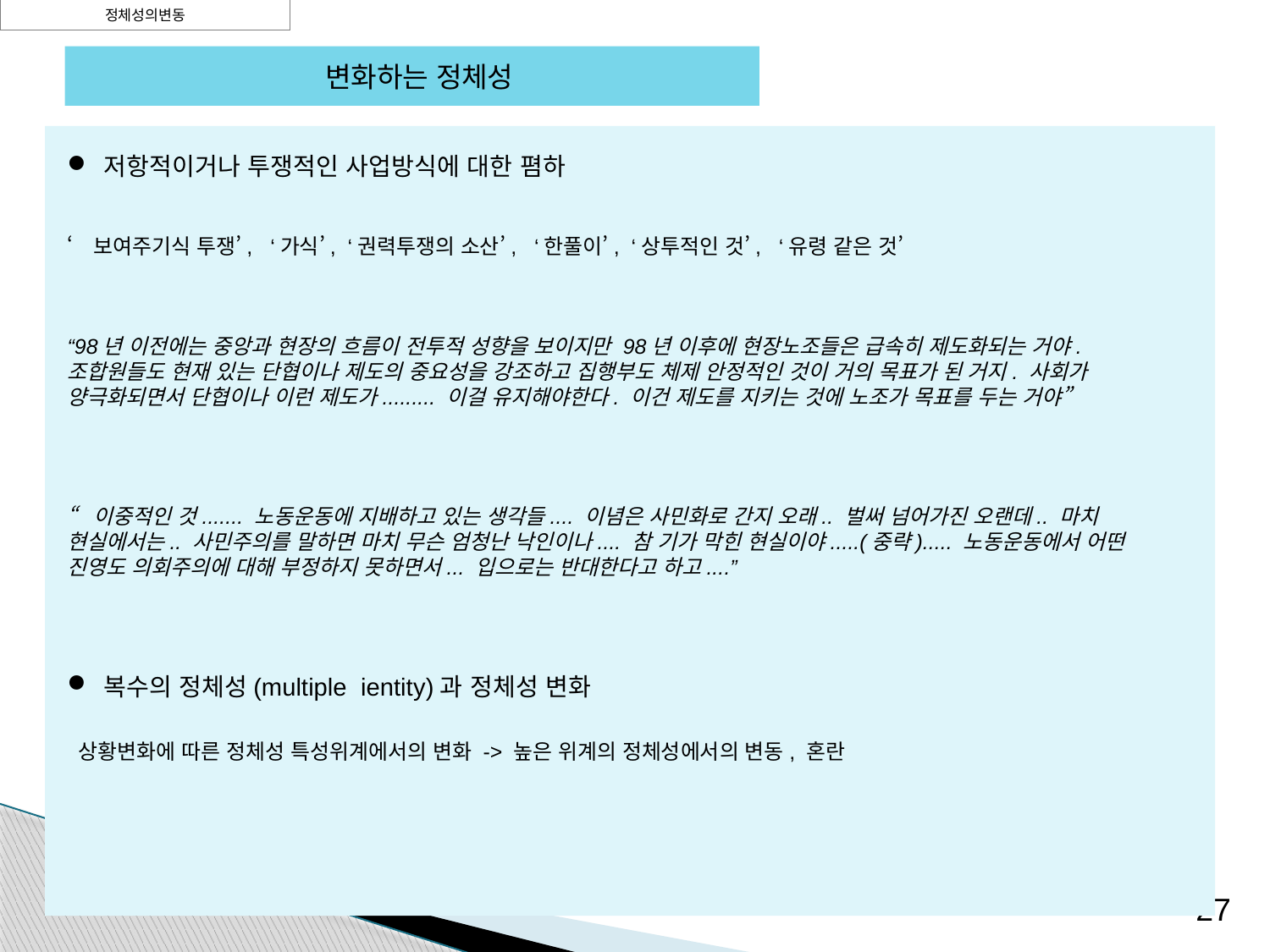

정체성의변동
 변화하는 정체성
‘
 저항적이거나 투쟁적인 사업방식에 대한 폄하
‘보여주기식 투쟁’,   ‘가식’,  ‘권력투쟁의 소산’,   ‘한풀이’,  ‘상투적인 것’,   ‘유령 같은 것’
“98년 이전에는 중앙과 현장의 흐름이 전투적 성향을 보이지만 98년 이후에 현장노조들은 급속히 제도화되는 거야. 조합원들도 현재 있는 단협이나 제도의 중요성을 강조하고 집행부도 체제 안정적인 것이 거의 목표가 된 거지. 사회가 양극화되면서 단협이나 이런 제도가......... 이걸 유지해야한다. 이건 제도를 지키는 것에 노조가 목표를 두는 거야”
“이중적인 것....... 노동운동에 지배하고 있는 생각들.... 이념은 사민화로 간지 오래.. 벌써 넘어가진 오랜데.. 마치 현실에서는.. 사민주의를 말하면 마치 무슨 엄청난 낙인이나.... 참 기가 막힌 현실이야.....(중략)..... 노동운동에서 어떤 진영도 의회주의에 대해 부정하지 못하면서... 입으로는 반대한다고 하고....”
 복수의 정체성(multiple  ientity)과 정체성 변화
 상황변화에 따른 정체성 특성위계에서의 변화 -> 높은 위계의 정체성에서의 변동, 혼란
27